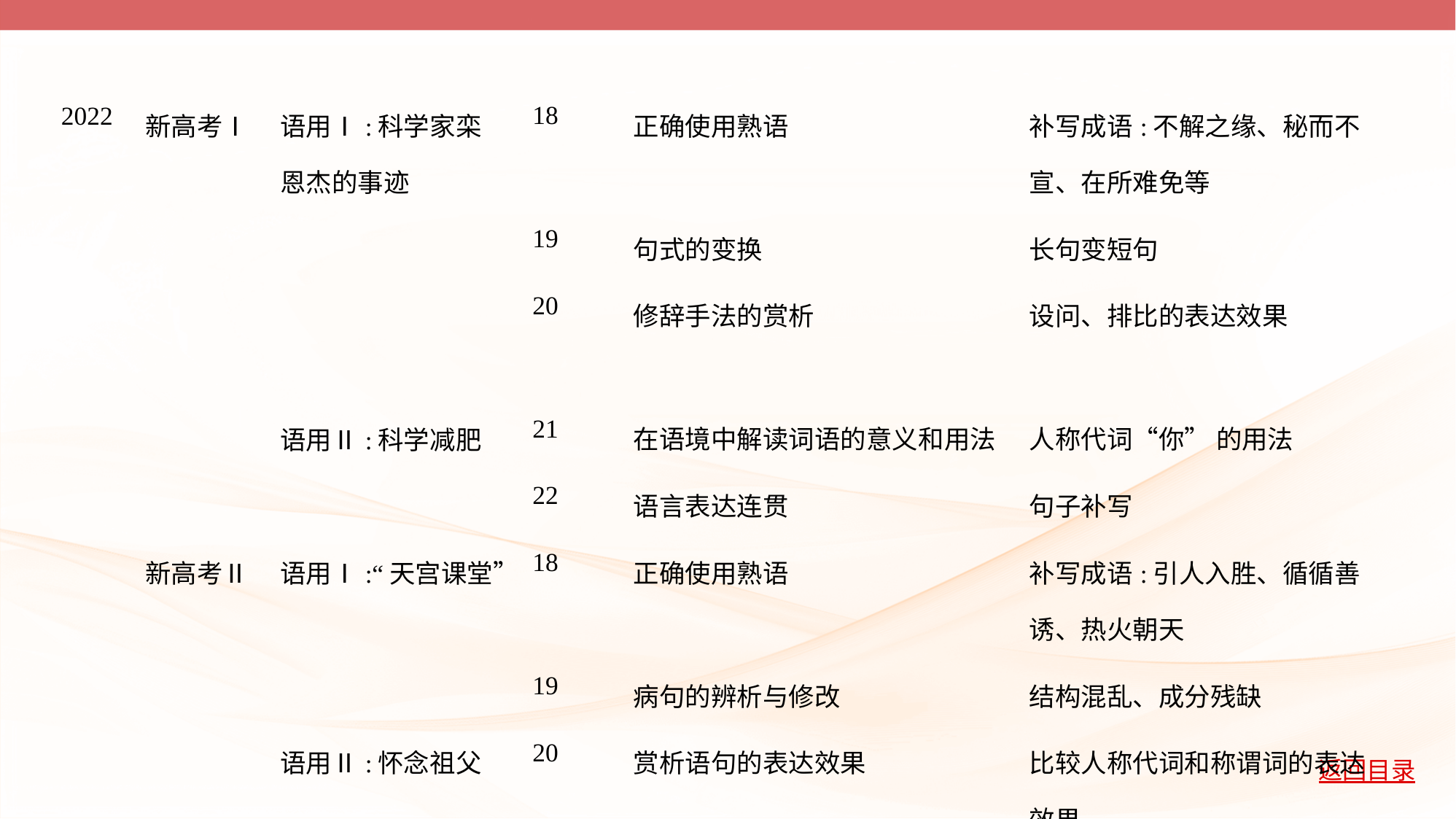

| 2022 | 新高考Ⅰ | 语用Ⅰ:科学家栾 恩杰的事迹 | 18 | 正确使用熟语 | 补写成语:不解之缘、秘而不宣、在所难免等 |
| --- | --- | --- | --- | --- | --- |
|  |  |  | 19 | 句式的变换 | 长句变短句 |
|  |  |  | 20 | 修辞手法的赏析 | 设问、排比的表达效果 |
|  |  | 语用Ⅱ:科学减肥 | 21 | 在语境中解读词语的意义和用法 | 人称代词“你” 的用法 |
|  |  |  | 22 | 语言表达连贯 | 句子补写 |
|  | 新高考Ⅱ | 语用Ⅰ:“天宫课堂” | 18 | 正确使用熟语 | 补写成语:引人入胜、循循善诱、热火朝天 |
|  |  |  | 19 | 病句的辨析与修改 | 结构混乱、成分残缺 |
|  |  | 语用Ⅱ:怀念祖父 | 20 | 赏析语句的表达效果 | 比较人称代词和称谓词的表达效果 |
|  |  |  | 21 | 赏析语句的表达效果 | 叙述方式、句式的表达效果 |
|  |  |  | 22 | 修辞手法的辨析与赏析 | 排比的表达效果 |